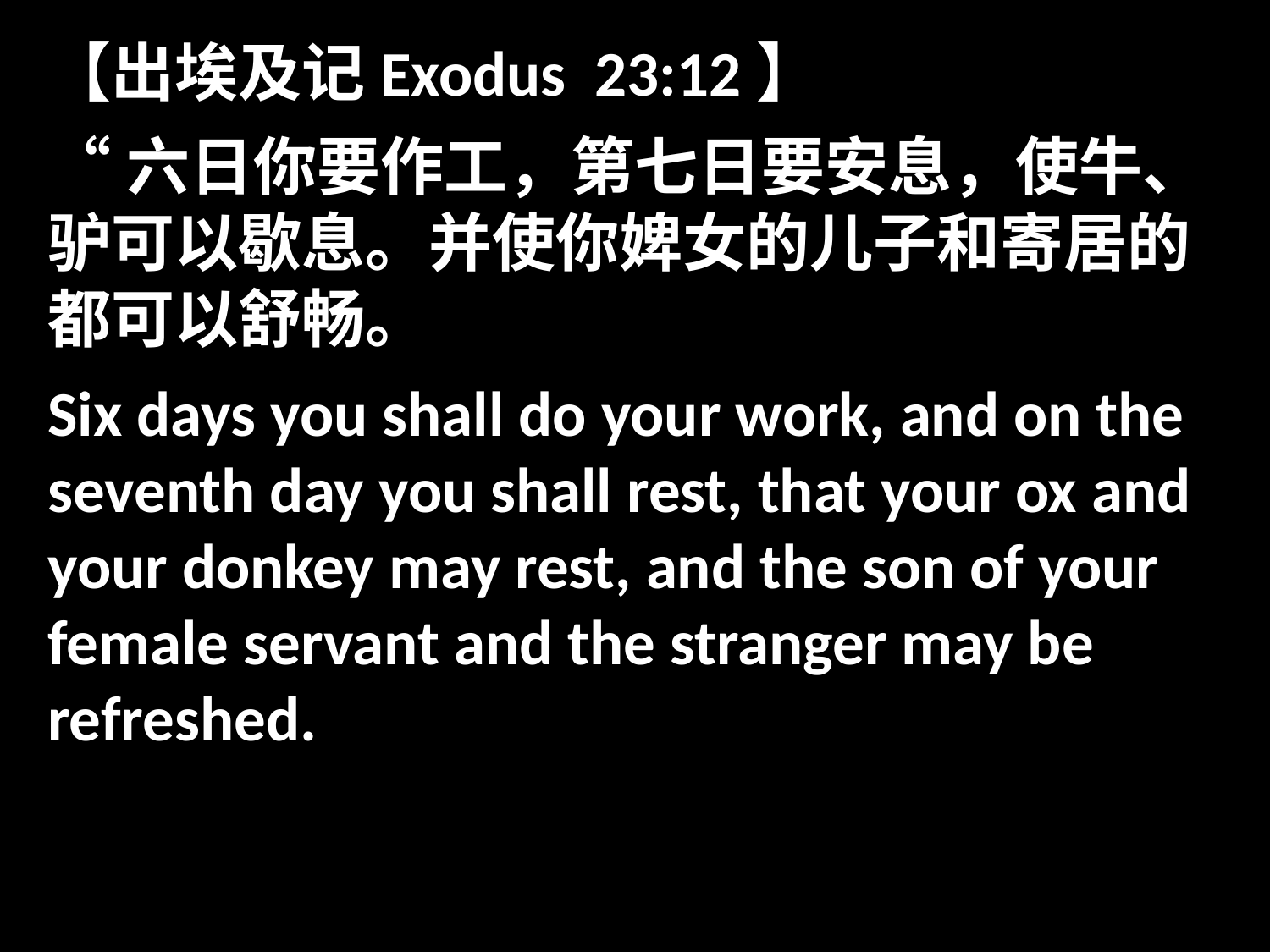

【出埃及记Exodus  23:12】
“六日你要作工，第七日要安息，使牛、驴可以歇息。并使你婢女的儿子和寄居的都可以舒畅。
Six days you shall do your work, and on the seventh day you shall rest, that your ox and your donkey may rest, and the son of your female servant and the stranger may be refreshed.